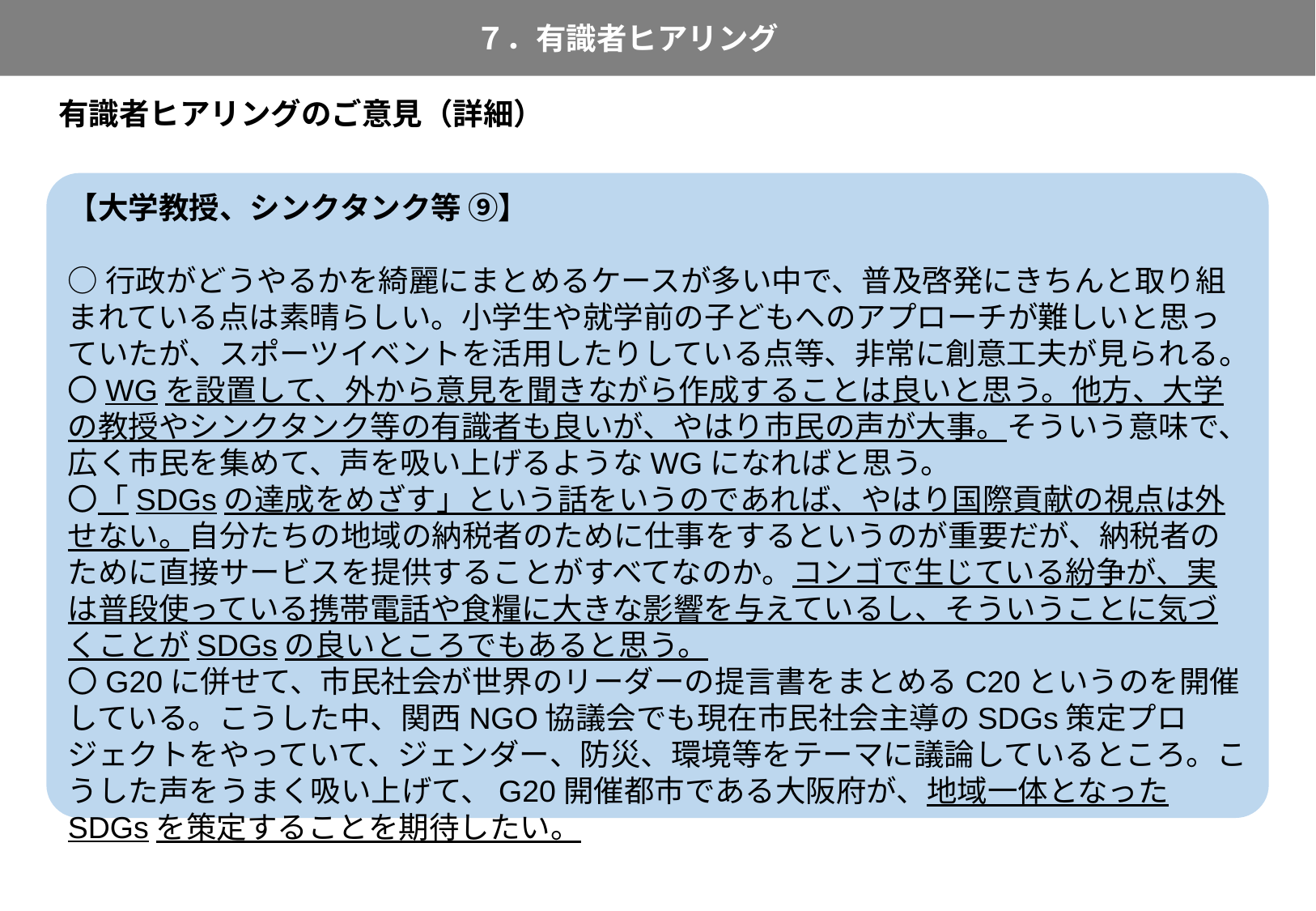

７．有識者ヒアリング
102
有識者ヒアリングのご意見（詳細）
【大学教授、シンクタンク等 ⑨】

○行政がどうやるかを綺麗にまとめるケースが多い中で、普及啓発にきちんと取り組まれている点は素晴らしい。小学生や就学前の子どもへのアプローチが難しいと思っていたが、スポーツイベントを活用したりしている点等、非常に創意工夫が見られる。
〇WGを設置して、外から意見を聞きながら作成することは良いと思う。他方、大学の教授やシンクタンク等の有識者も良いが、やはり市民の声が大事。そういう意味で、広く市民を集めて、声を吸い上げるようなWGになればと思う。
〇「SDGsの達成をめざす」という話をいうのであれば、やはり国際貢献の視点は外せない。自分たちの地域の納税者のために仕事をするというのが重要だが、納税者のために直接サービスを提供することがすべてなのか。コンゴで生じている紛争が、実は普段使っている携帯電話や食糧に大きな影響を与えているし、そういうことに気づくことがSDGsの良いところでもあると思う。
〇G20に併せて、市民社会が世界のリーダーの提言書をまとめるC20というのを開催している。こうした中、関西NGO協議会でも現在市民社会主導のSDGs策定プロジェクトをやっていて、ジェンダー、防災、環境等をテーマに議論しているところ。こうした声をうまく吸い上げて、G20開催都市である大阪府が、地域一体となったSDGsを策定することを期待したい。